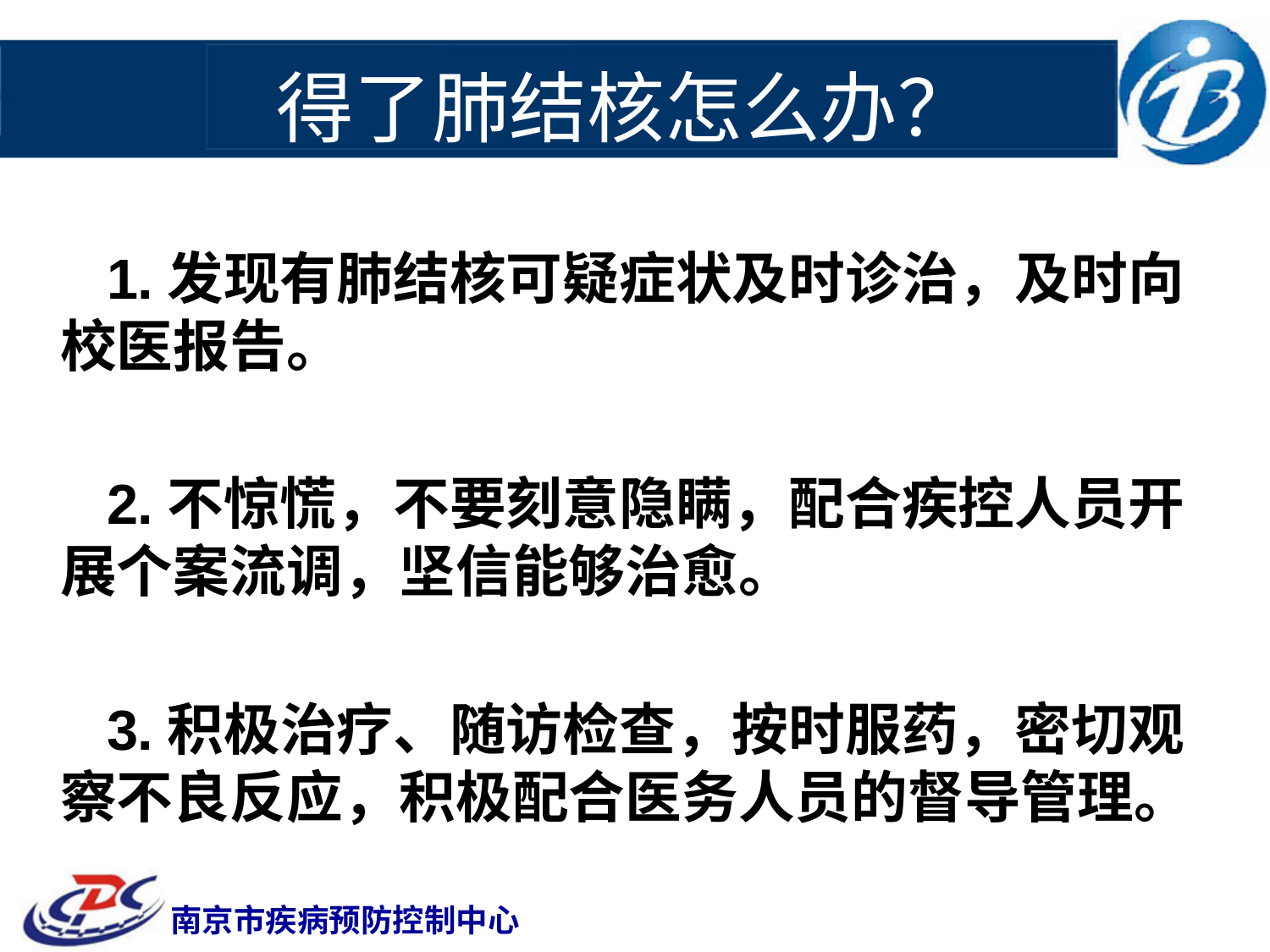

# 得了肺结核怎么办？
      1.发现有肺结核可疑症状及时诊治，及时向校医报告。

      2.不惊慌，不要刻意隐瞒，配合疾控人员开展个案流调，坚信能够治愈。

      3.积极治疗、随访检查，按时服药，密切观察不良反应，积极配合医务人员的督导管理。